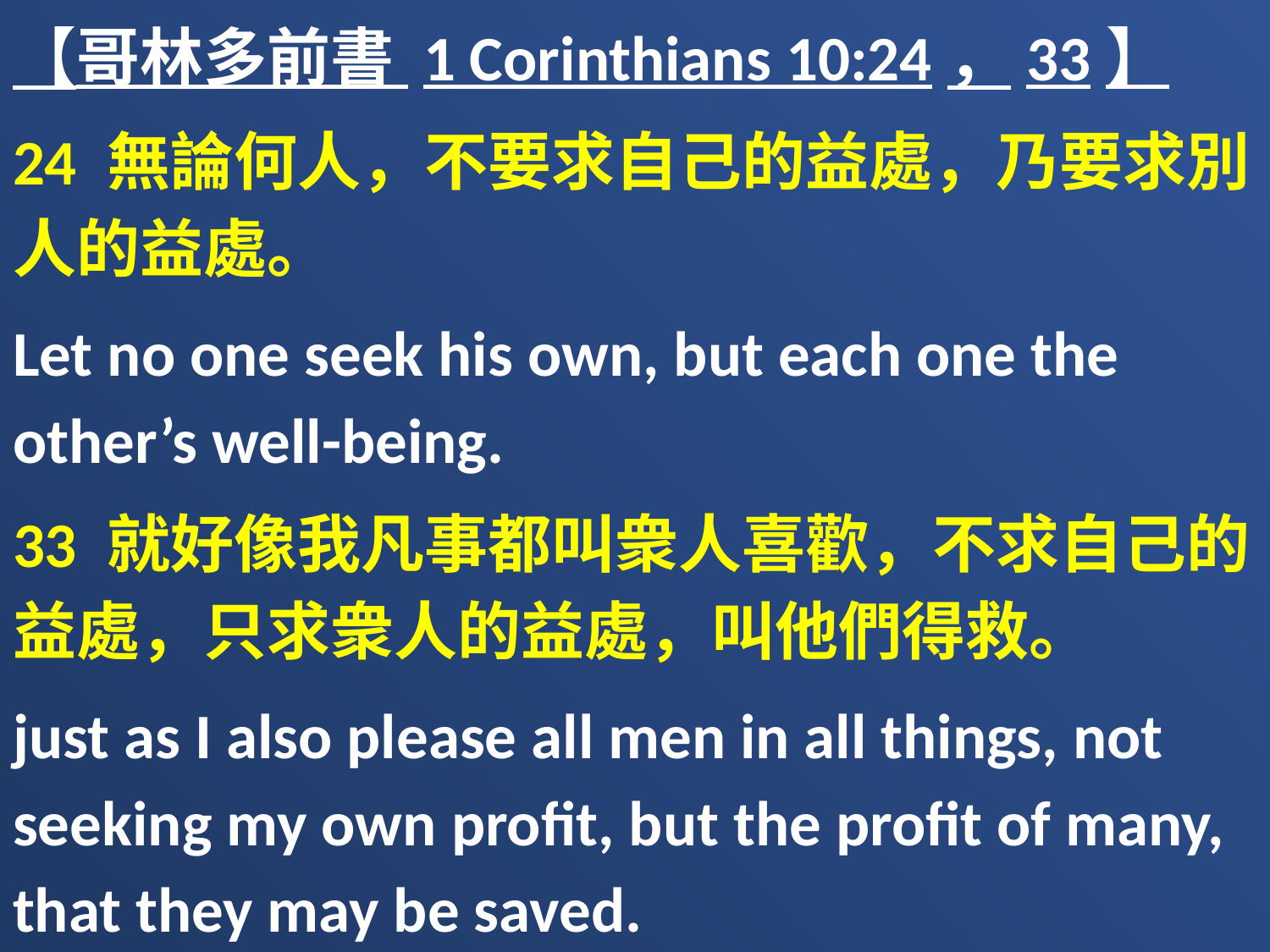

【哥林多前書 1 Corinthians 10:24，33】
24 無論何人，不要求自己的益處，乃要求別人的益處。
Let no one seek his own, but each one the other’s well-being.
33 就好像我凡事都叫衆人喜歡，不求自己的益處，只求衆人的益處，叫他們得救。
just as I also please all men in all things, not seeking my own profit, but the profit of many, that they may be saved.